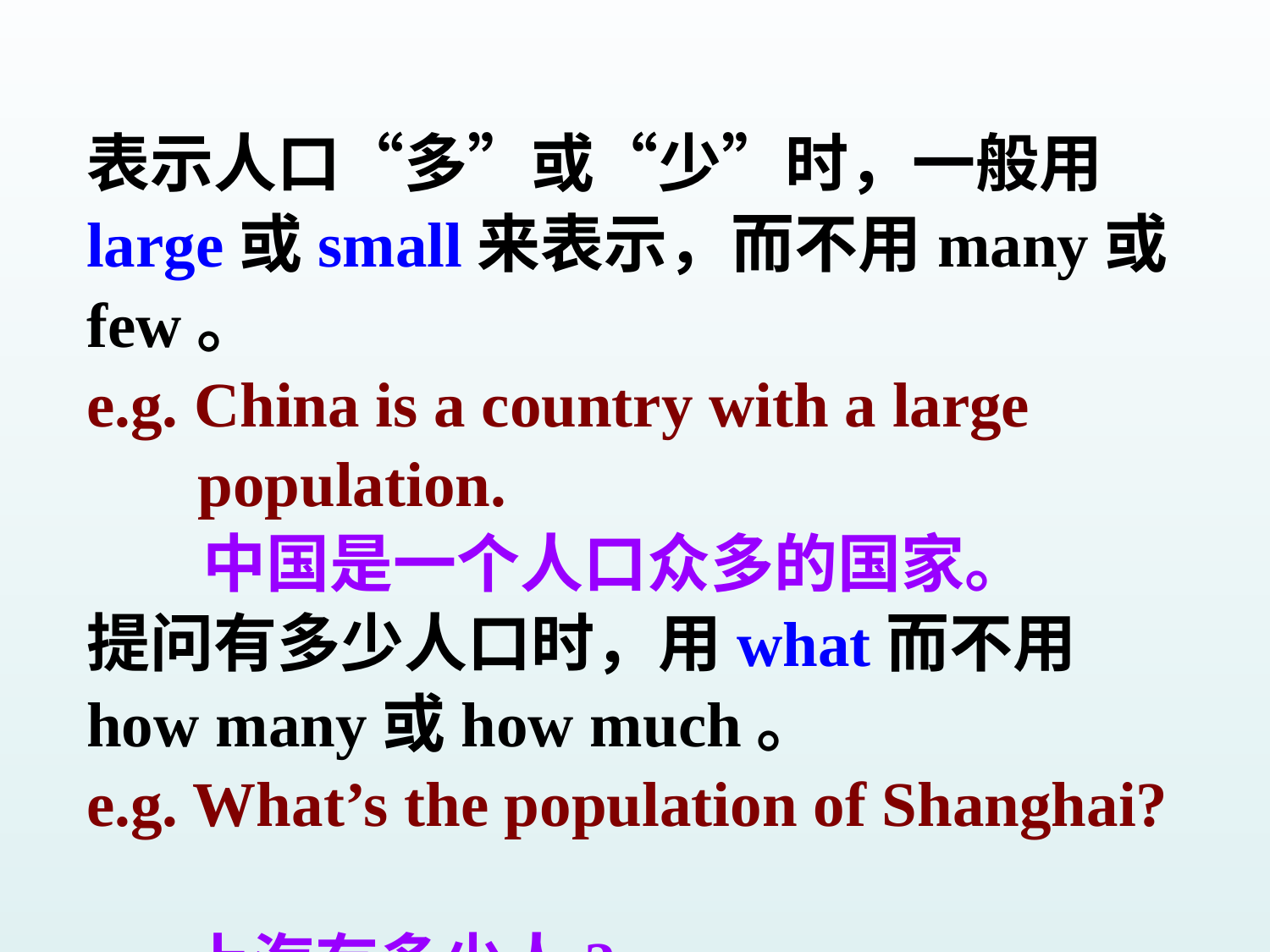

表示人口“多”或“少”时，一般用large或small来表示，而不用many或few。
e.g. China is a country with a large
       population.
       中国是一个人口众多的国家。
提问有多少人口时，用what而不用how many或how much。
e.g. What’s the population of Shanghai?
      上海有多少人?